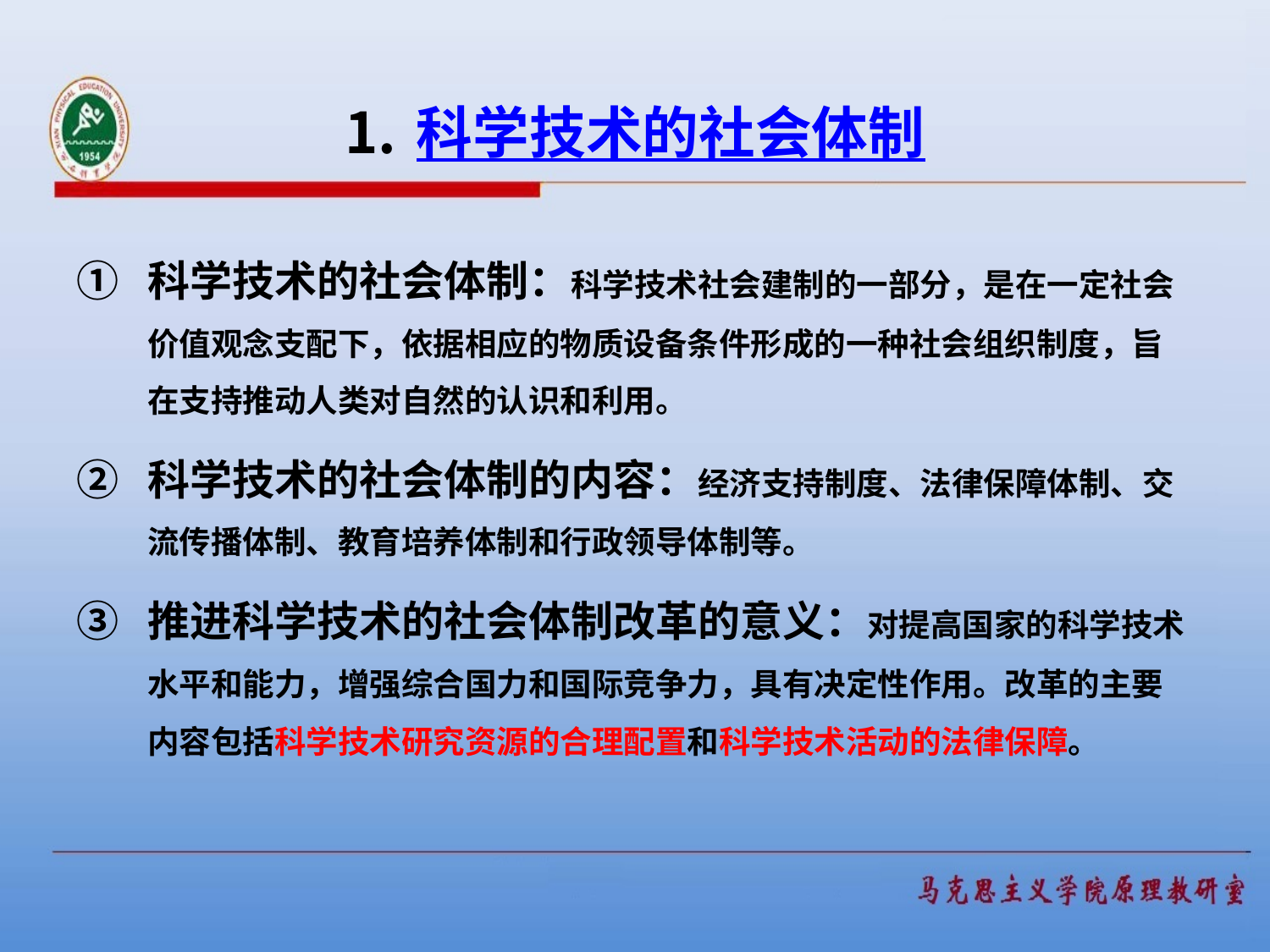

# 科学技术的社会体制
科学技术的社会体制：科学技术社会建制的一部分，是在一定社会价值观念支配下，依据相应的物质设备条件形成的一种社会组织制度，旨在支持推动人类对自然的认识和利用。
科学技术的社会体制的内容：经济支持制度、法律保障体制、交流传播体制、教育培养体制和行政领导体制等。
推进科学技术的社会体制改革的意义：对提高国家的科学技术水平和能力，增强综合国力和国际竞争力，具有决定性作用。改革的主要内容包括科学技术研究资源的合理配置和科学技术活动的法律保障。